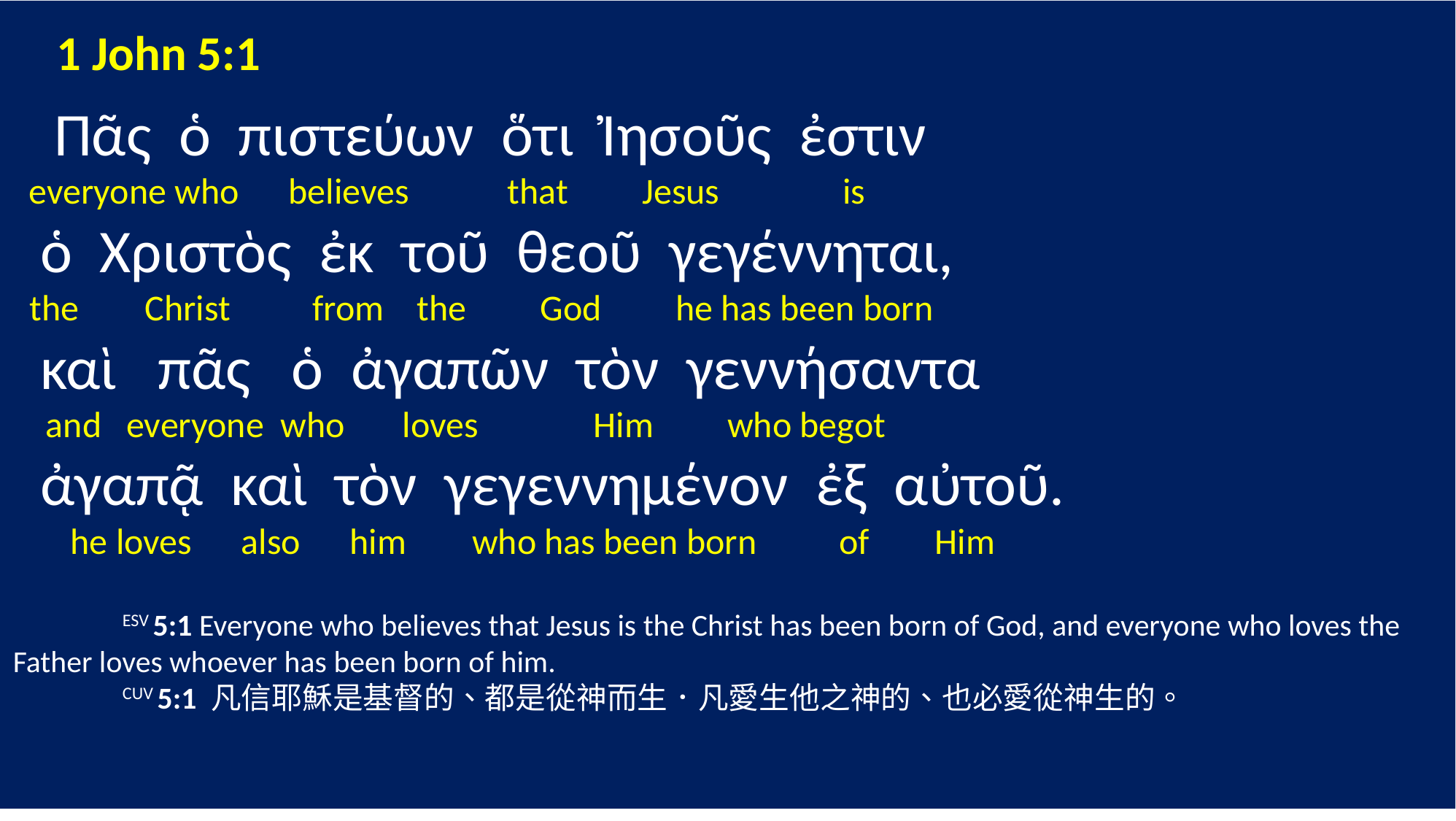

1 John 5:1

   Πᾶς  ὁ  πιστεύων  ὅτι  Ἰησοῦς  ἐστιν
  everyone who      believes            that         Jesus               is
  ὁ  Χριστὸς  ἐκ  τοῦ  θεοῦ  γεγέννηται,
  the        Christ          from    the         God         he has been born
  καὶ   πᾶς   ὁ  ἀγαπῶν  τὸν  γεννήσαντα
    and   everyone  who       loves              Him         who begot
  ἀγαπᾷ  καὶ  τὸν  γεγεννημένον  ἐξ  αὐτοῦ.
       he loves      also      him        who has been born          of        Him

	ESV 5:1 Everyone who believes that Jesus is the Christ has been born of God, and everyone who loves the Father loves whoever has been born of him.
	CUV 5:1 凡信耶穌是基督的、都是從神而生．凡愛生他之神的、也必愛從神生的。